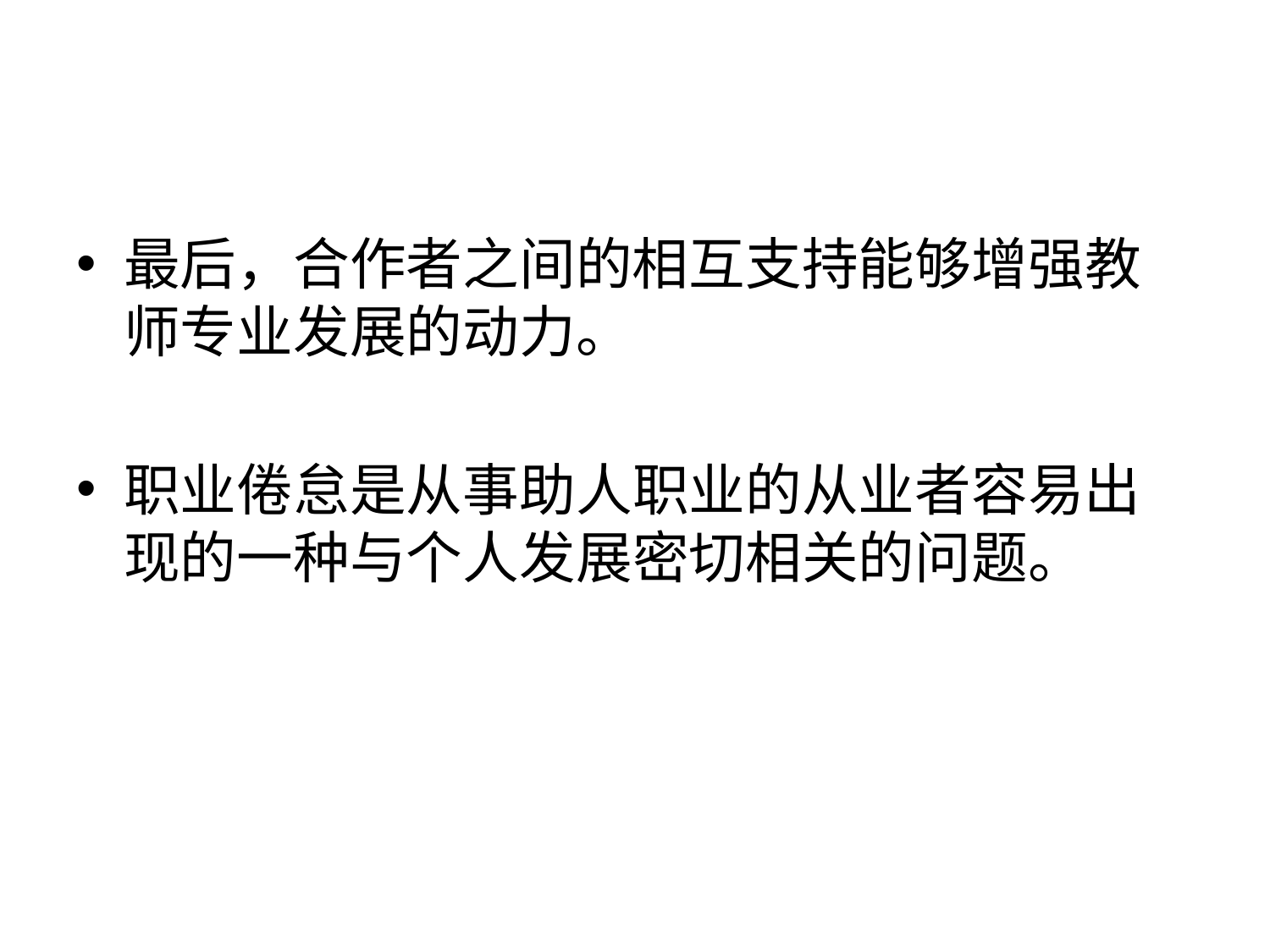

#
最后，合作者之间的相互支持能够增强教师专业发展的动力。

职业倦怠是从事助人职业的从业者容易出现的一种与个人发展密切相关的问题。